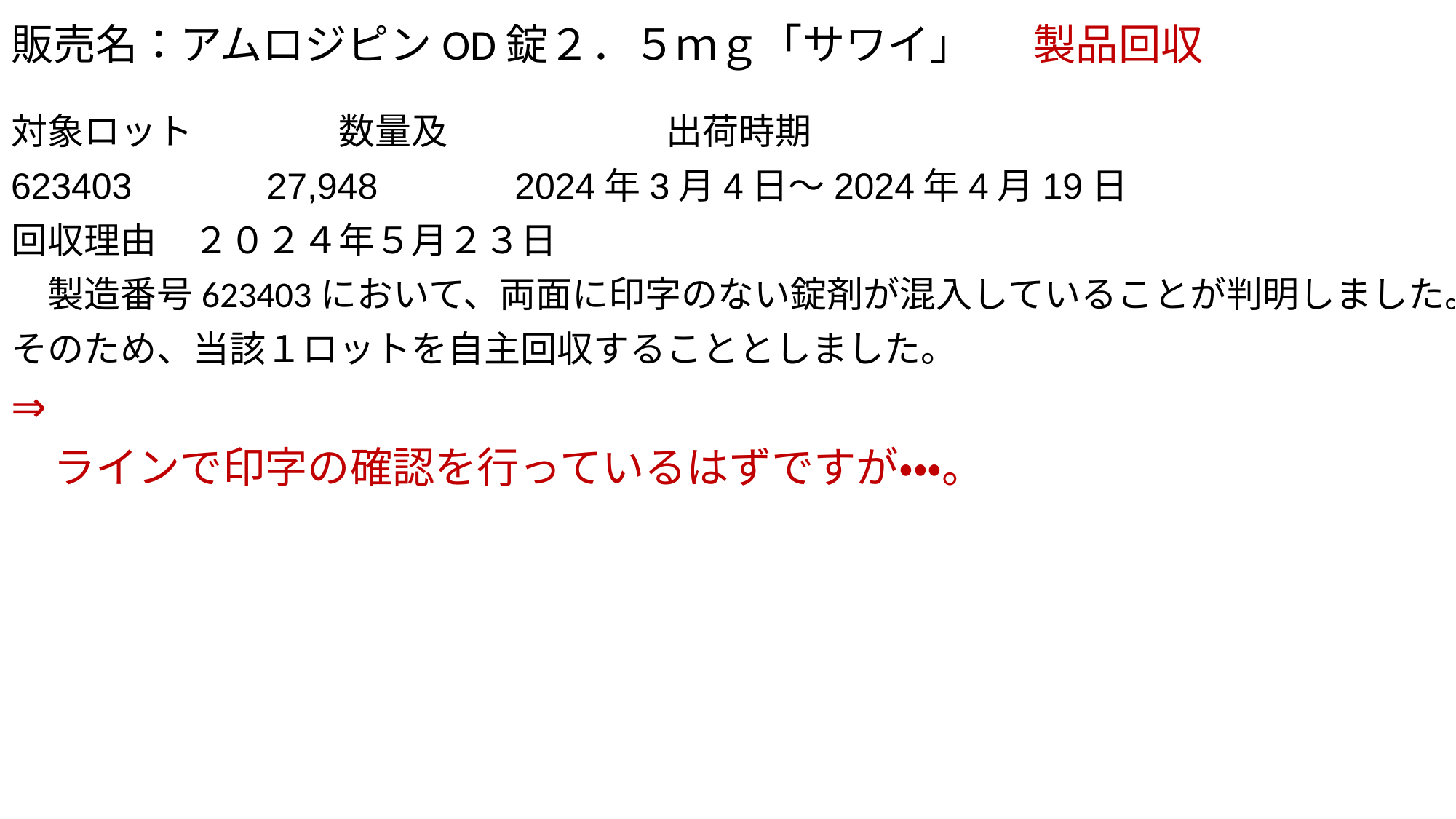

# 販売名：アムロジピンOD錠２．５ｍｇ「サワイ」 　 製品回収
対象ロット　　　　数量及　　　　　　出荷時期
623403　　　 27,948 　　　2024年3月4日～2024年4月19日
回収理由　２０２４年５月２３日
　製造番号623403において、両面に印字のない錠剤が混入していることが判明しました。
そのため、当該１ロットを自主回収することとしました。
⇒
　ラインで印字の確認を行っているはずですが・・・。